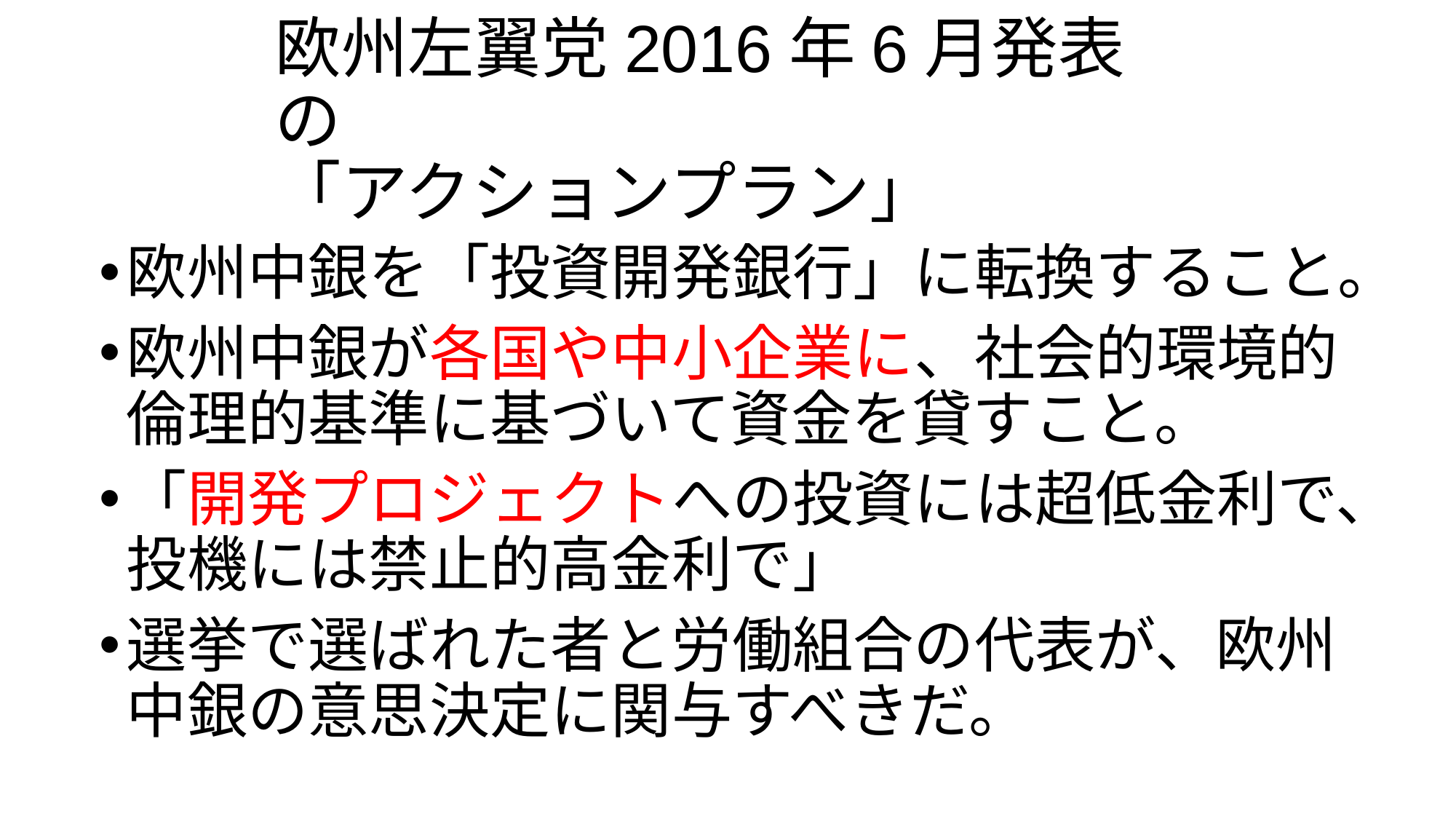

# 欧州左翼党2016年6月発表の 「アクションプラン」
欧州中銀を「投資開発銀行」に転換すること。
欧州中銀が各国や中小企業に、社会的環境的倫理的基準に基づいて資金を貸すこと。
「開発プロジェクトへの投資には超低金利で、投機には禁止的高金利で」
選挙で選ばれた者と労働組合の代表が、欧州中銀の意思決定に関与すべきだ。